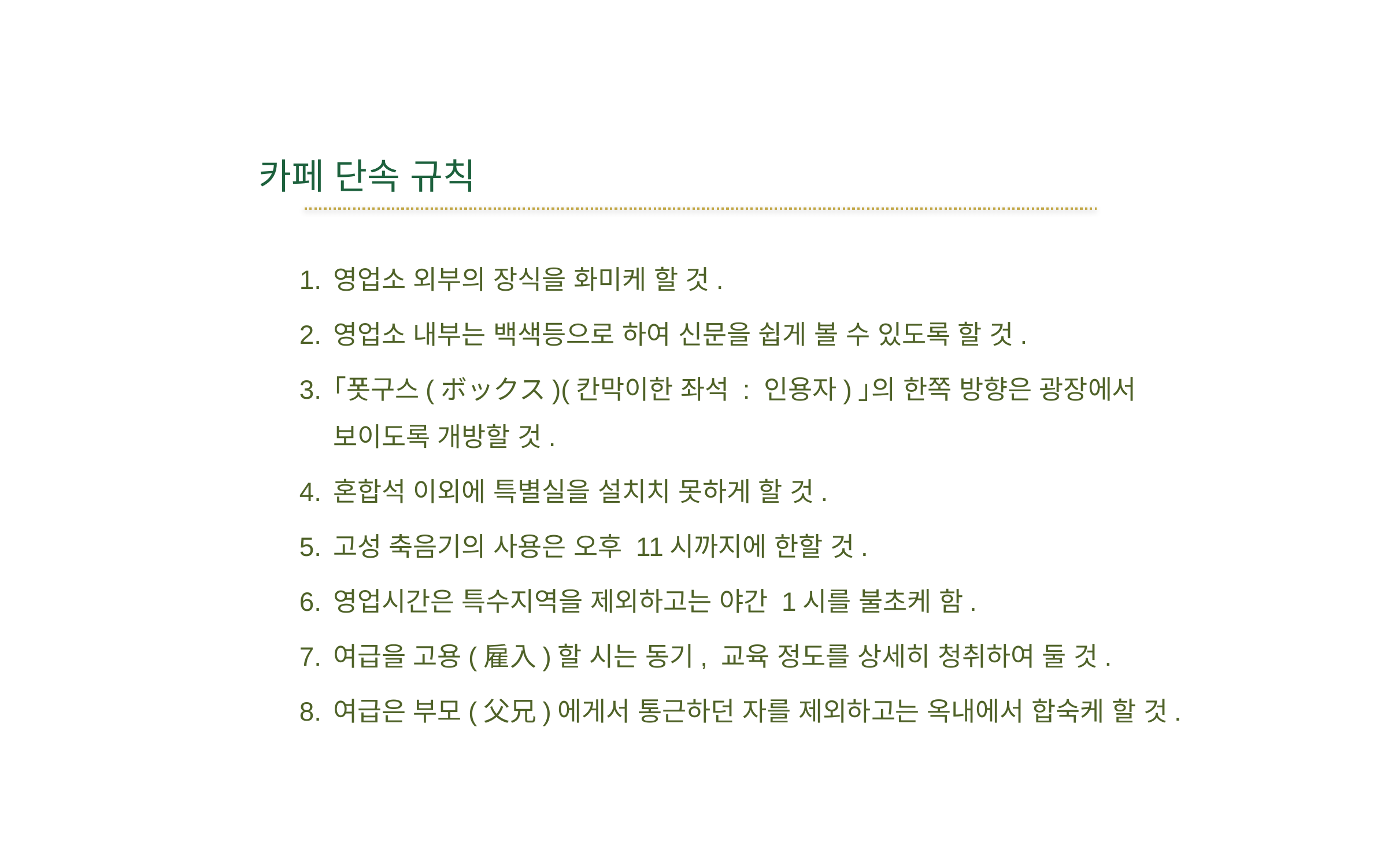

# 카페 단속 규칙
영업소 외부의 장식을 화미케 할 것.
영업소 내부는 백색등으로 하여 신문을 쉽게 볼 수 있도록 할 것.
｢폿구스(ボックス)(칸막이한 좌석 : 인용자)｣의 한쪽 방향은 광장에서 보이도록 개방할 것.
혼합석 이외에 특별실을 설치치 못하게 할 것.
고성 축음기의 사용은 오후 11시까지에 한할 것.
영업시간은 특수지역을 제외하고는 야간 1시를 불초케 함.
여급을 고용(雇入)할 시는 동기, 교육 정도를 상세히 청취하여 둘 것.
여급은 부모(父兄)에게서 통근하던 자를 제외하고는 옥내에서 합숙케 할 것.